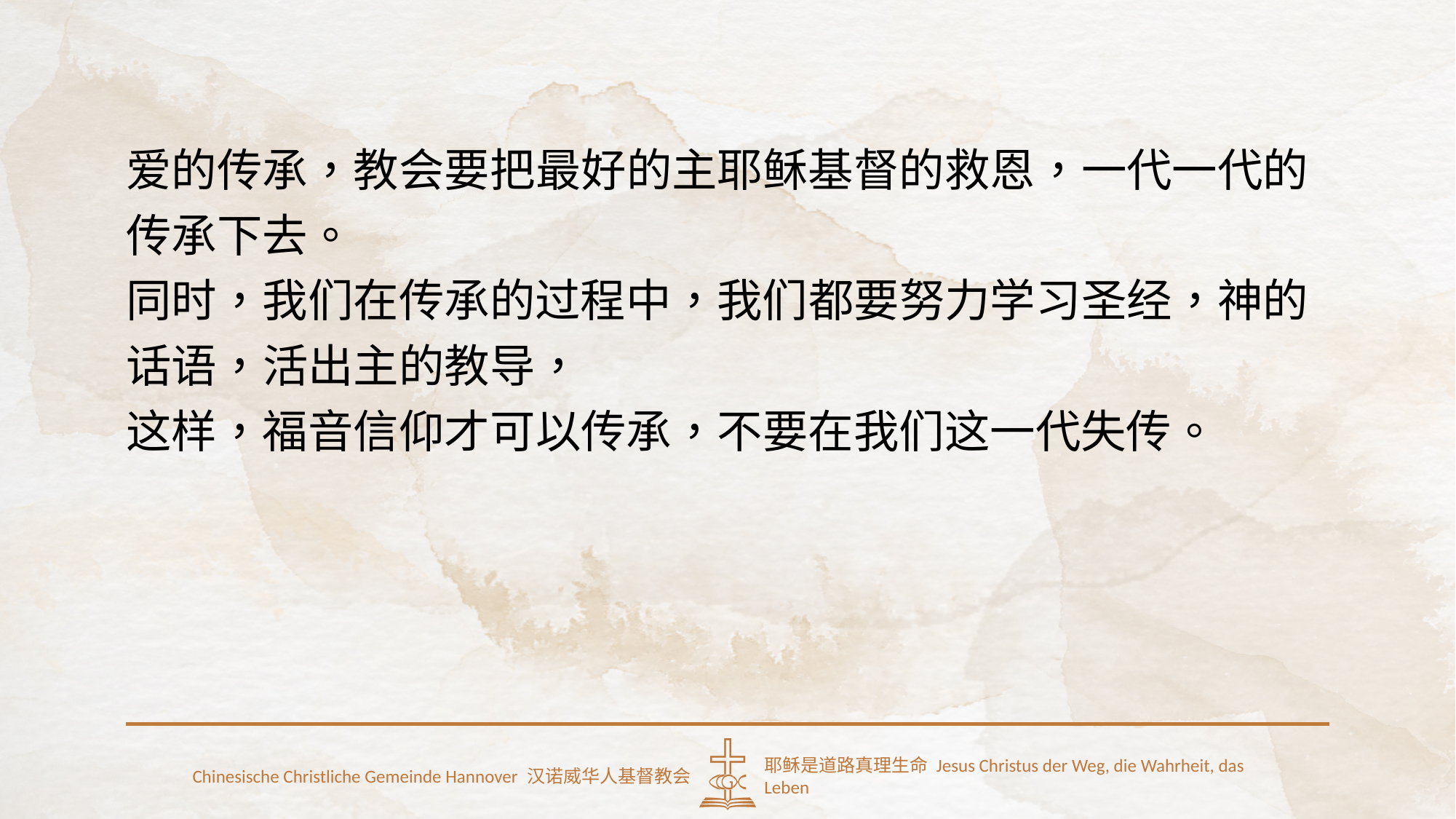

爱的传承，教会要把最好的主耶稣基督的救恩，一代一代的传承下去。
同时，我们在传承的过程中，我们都要努力学习圣经，神的话语，活出主的教导，
这样，福音信仰才可以传承，不要在我们这一代失传。